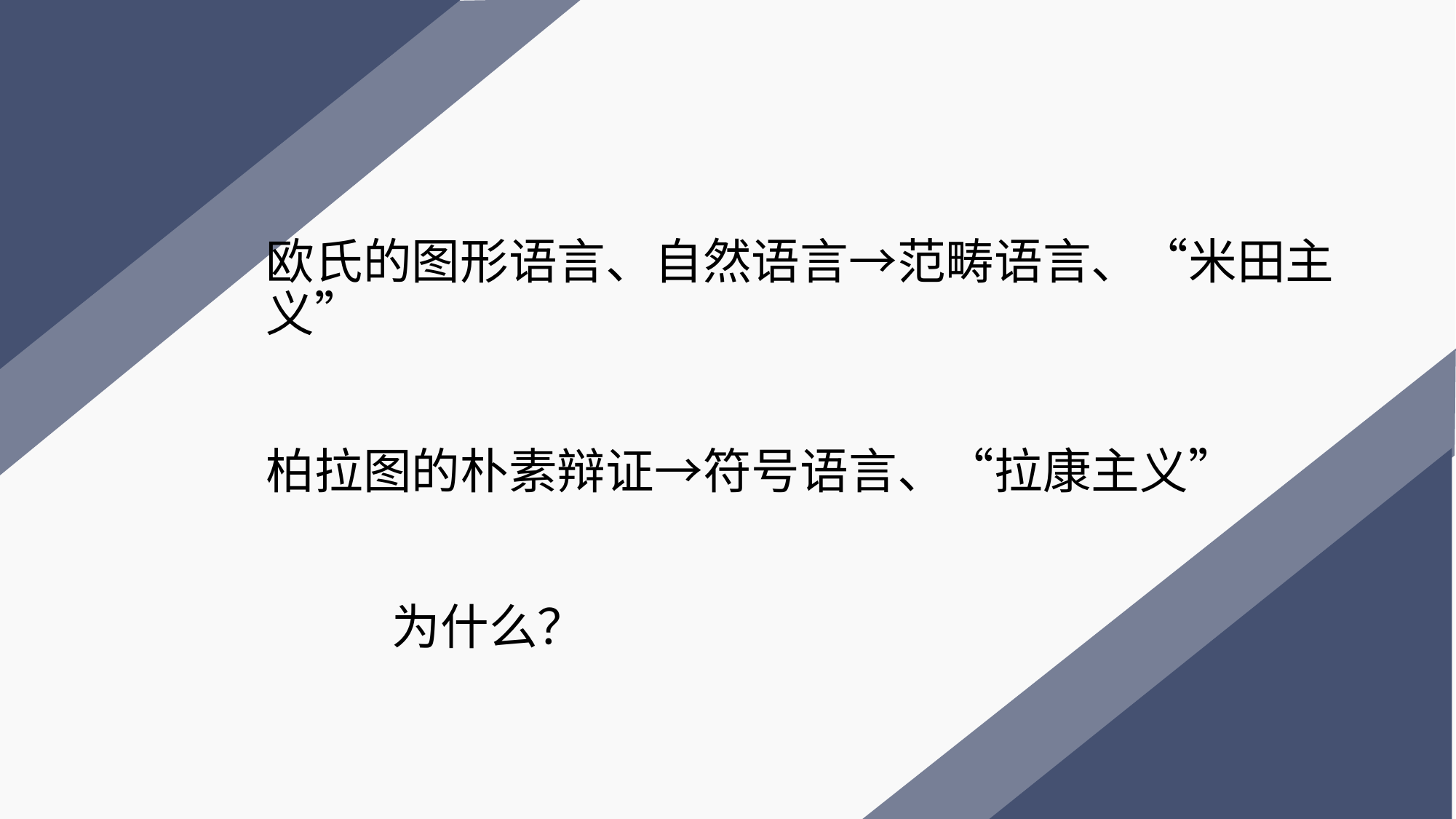

# 欧氏的图形语言、自然语言→范畴语言、“米田主义” 柏拉图的朴素辩证→符号语言、“拉康主义”
为什么？